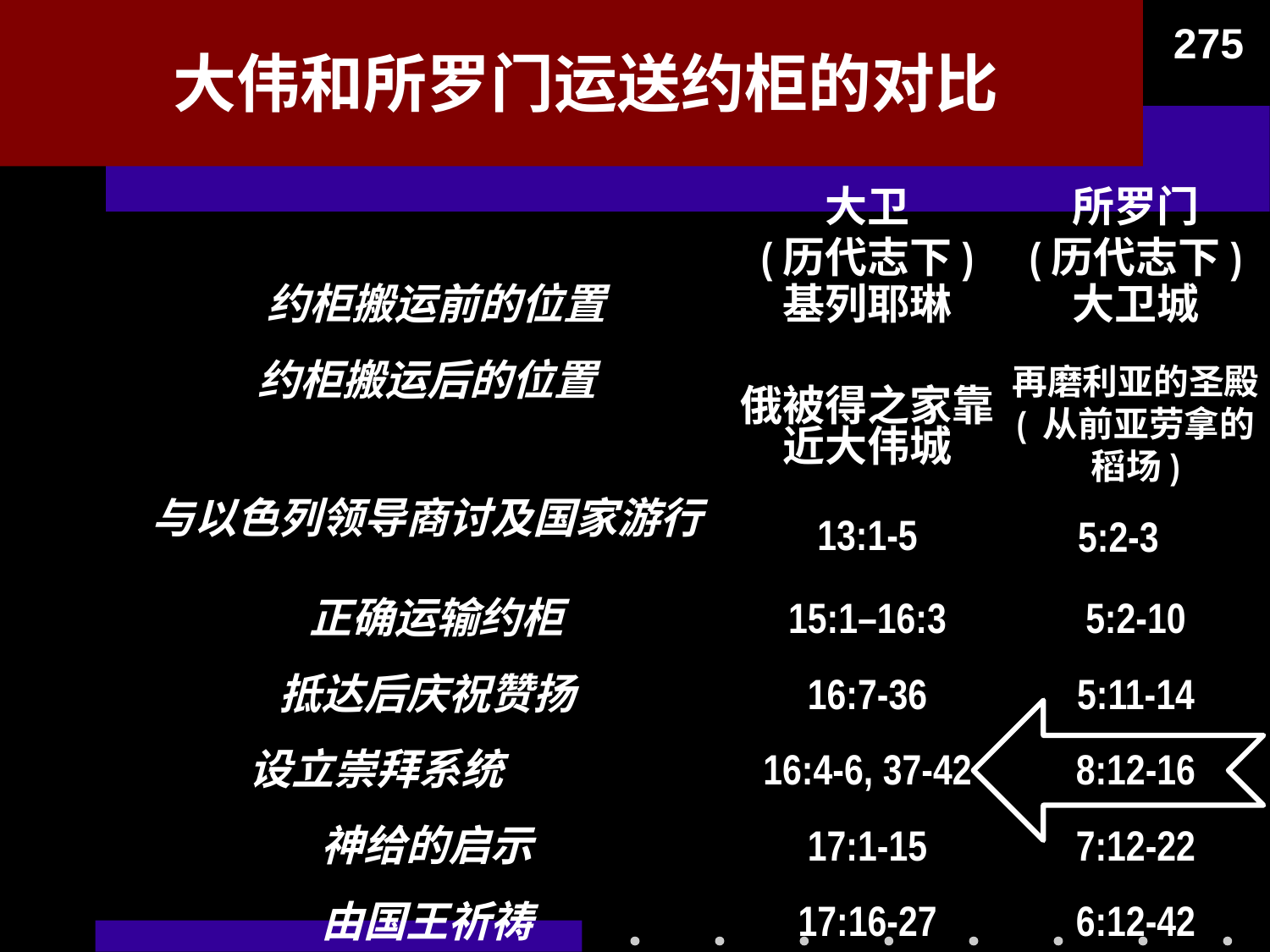

# 大伟和所罗门运送约柜的对比
275

大卫
(历代志下)

所罗门
(历代志下)

 约柜搬运前的位置

基列耶琳

大卫城

约柜搬运后的位置

俄被得之家靠
近大伟城

再磨利亚的圣殿
( 从前亚劳拿的
稻场)

与以色列领导商讨及国家游行

13:1-5

5:2-3

5:2-10

 正确运输约柜

15:1–16:3

16:7-36

5:11-14

抵达后庆祝赞扬

16:4-6, 37-42

8:12-16

 设立崇拜系统

17:1-15

7:12-22

神给的启示

17:16-27

6:12-42

由国王祈祷